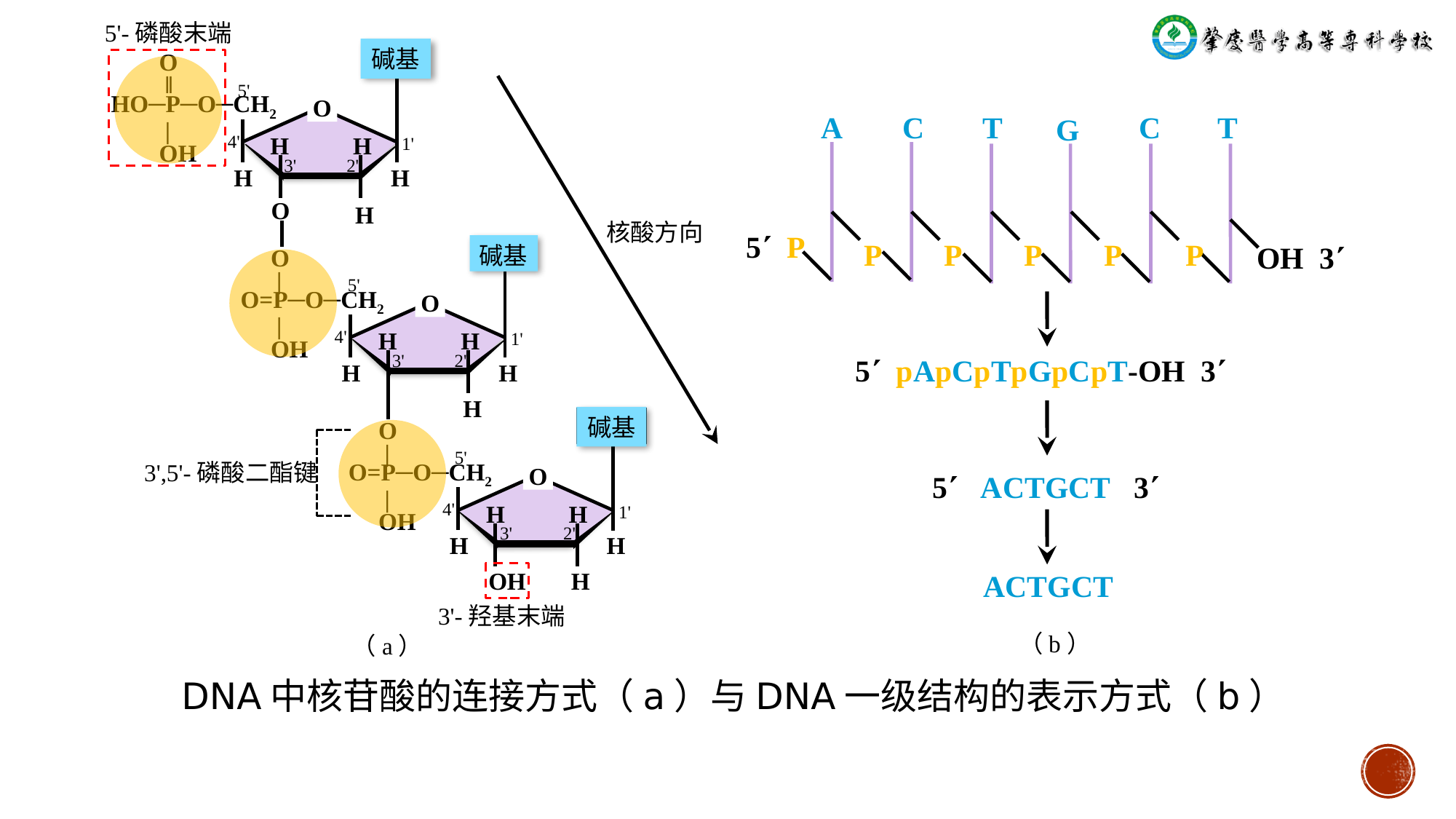

5'-磷酸末端
碱基

        O
         ‖
HO─P─O─CH2
         |
        OH

5'
O
A
C
T
C
T
G

5′  P
P
P
P
P
P
OH  3′

5′  pApCpTpGpCpT-OH  3′

5′   ACTGCT   3′

ACTGCT
（b）

4'
H
H
1'

3'
2'
H
H
O
H
核酸方向
碱基

     O
      |
O=P─O─CH2
      |
     OH

5'
O

4'
H
H
1'

3'
2'
H
H
H
碱基

     O
      |
O=P─O─CH2
      |
     OH
5'
3',5'-磷酸二酯键
O

4'
H
H
1'

3'
2'
H
H

OH
H
3'-羟基末端
（a）
DNA中核苷酸的连接方式（a）与DNA一级结构的表示方式（b）